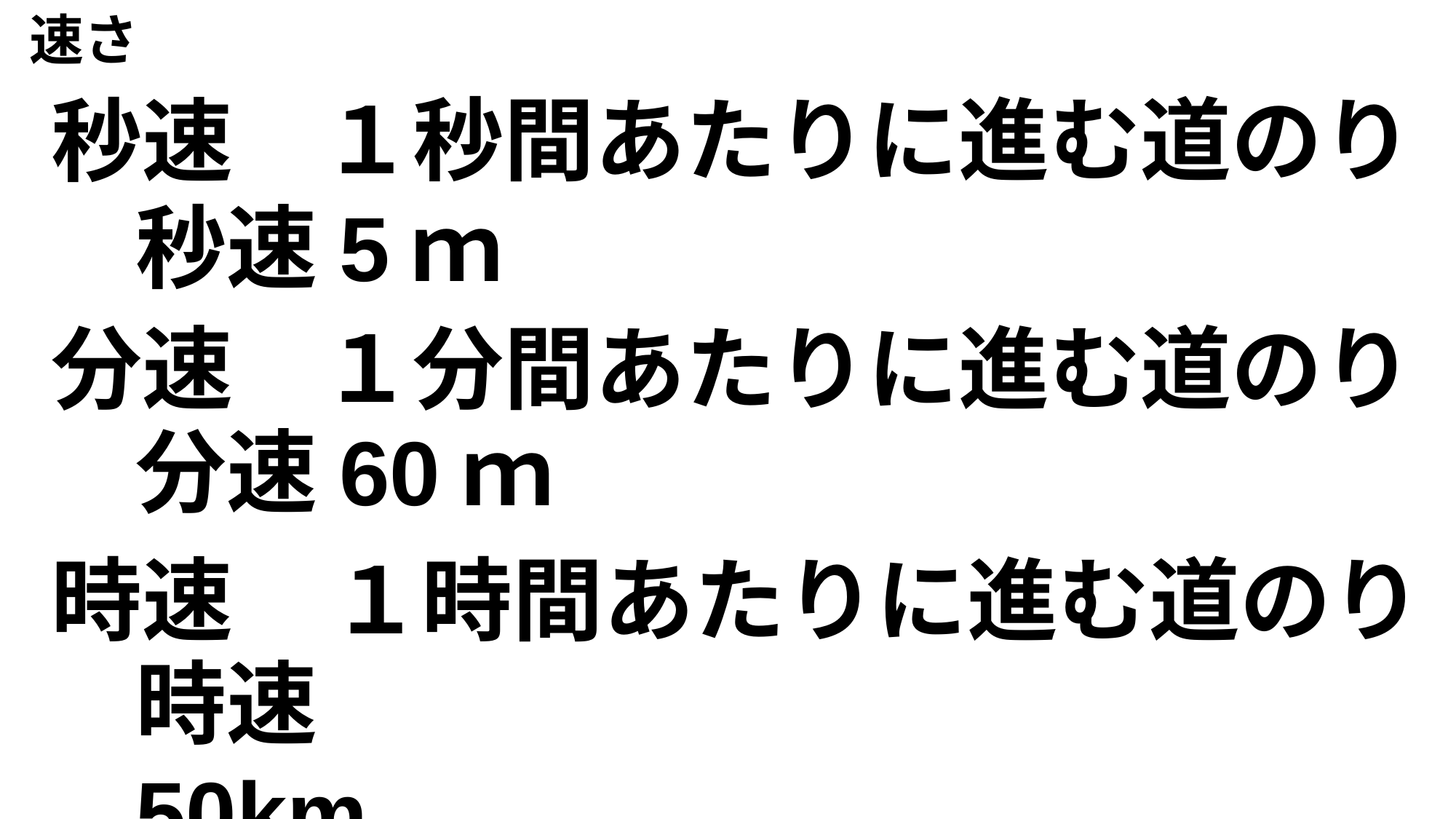

速さ
１秒間あたりに進む道のり
秒速
秒速5ｍ
分速
１分間あたりに進む道のり
分速60ｍ
時速
１時間あたりに進む道のり
時速50km